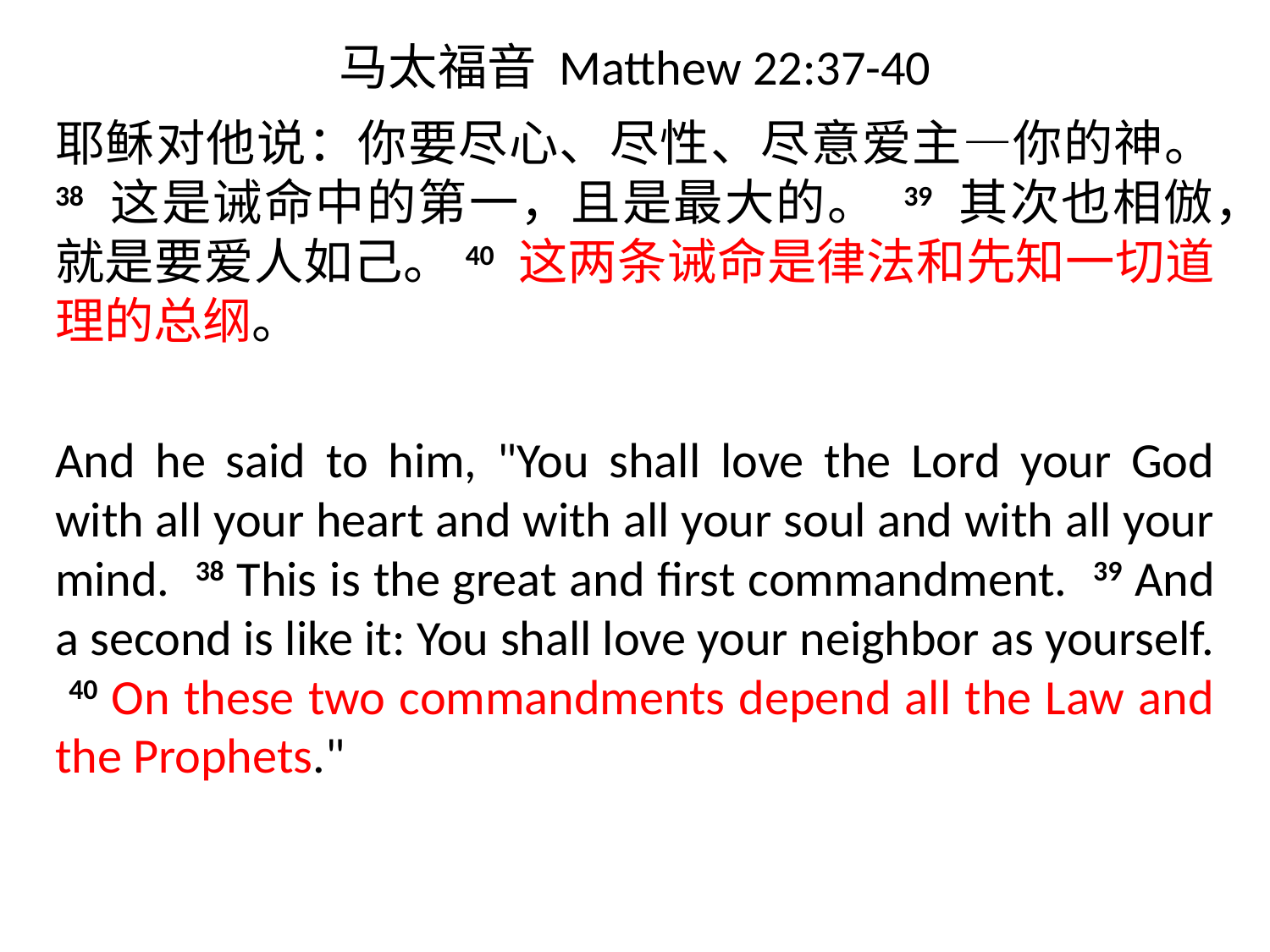

# 马太福音 Matthew 22:37-40
耶稣对他说：你要尽心、尽性、尽意爱主―你的神。 38 这是诫命中的第一，且是最大的。 39 其次也相倣，就是要爱人如己。40 这两条诫命是律法和先知一切道理的总纲。

And he said to him, "You shall love the Lord your God with all your heart and with all your soul and with all your mind.  38 This is the great and first commandment.  39 And a second is like it: You shall love your neighbor as yourself.  40 On these two commandments depend all the Law and the Prophets."